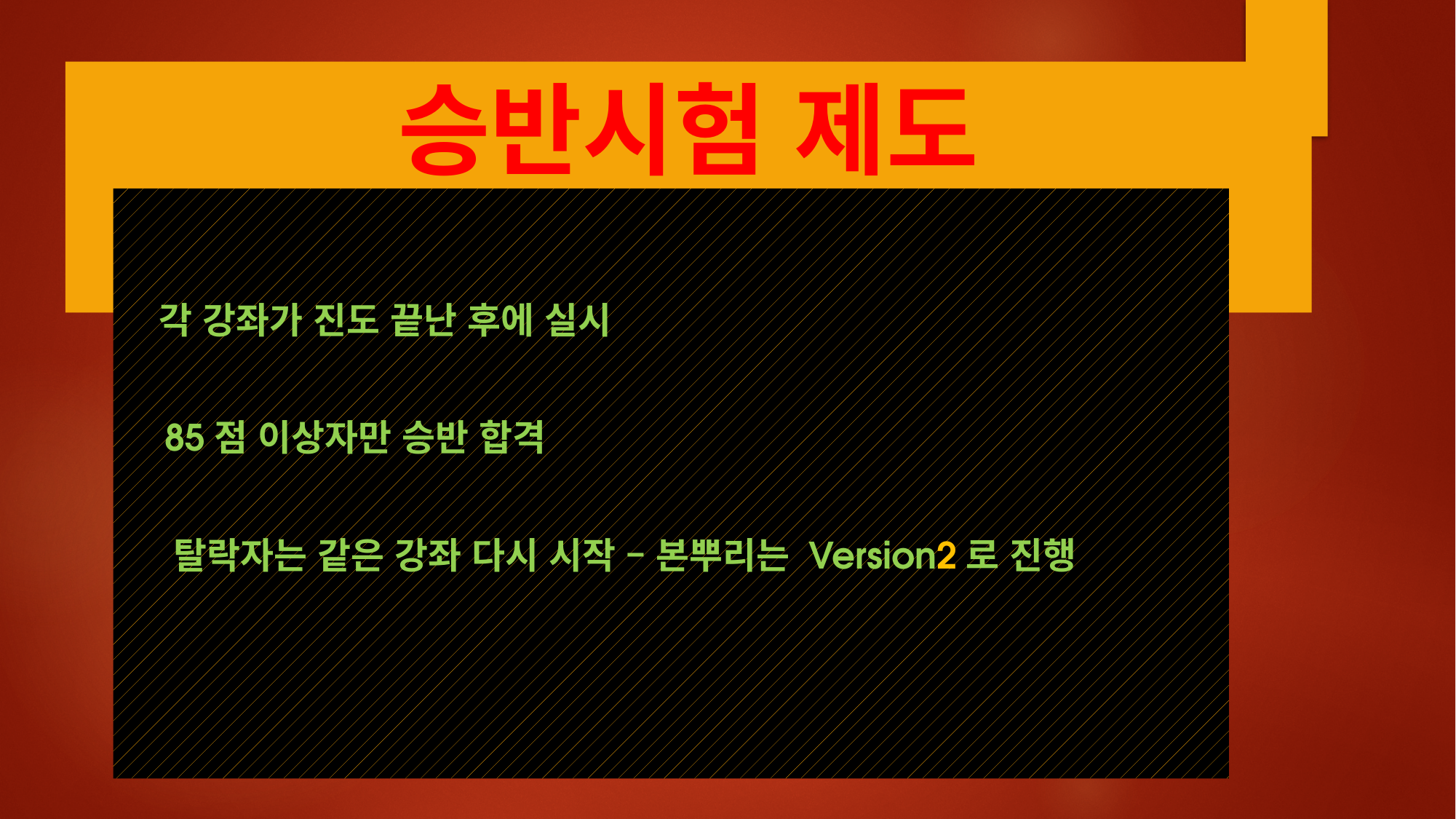

승반시험 제도

    각 강좌가 진도 끝난 후에 실시

    85점 이상자만 승반 합격

    탈락자는 같은 강좌 다시 시작 – 본뿌리는 Version2로 진행